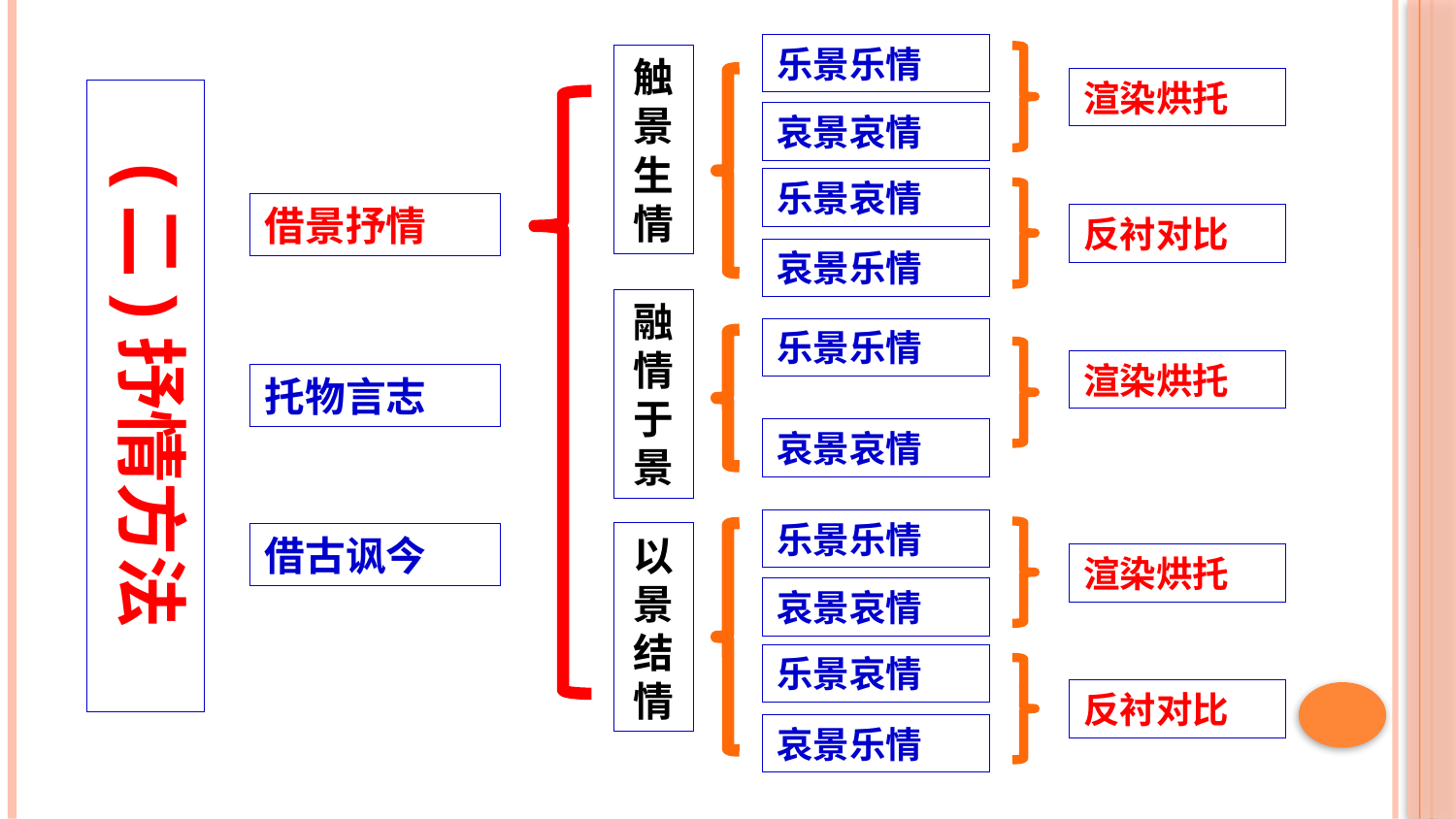

乐景乐情
触景生情

渲染烘托
(二)抒情方法

哀景哀情
乐景哀情

借景抒情
反衬对比
哀景乐情
融情于景
乐景乐情

渲染烘托
托物言志
哀景哀情
乐景乐情

借古讽今
以景结情

渲染烘托
哀景哀情
乐景哀情

反衬对比
哀景乐情